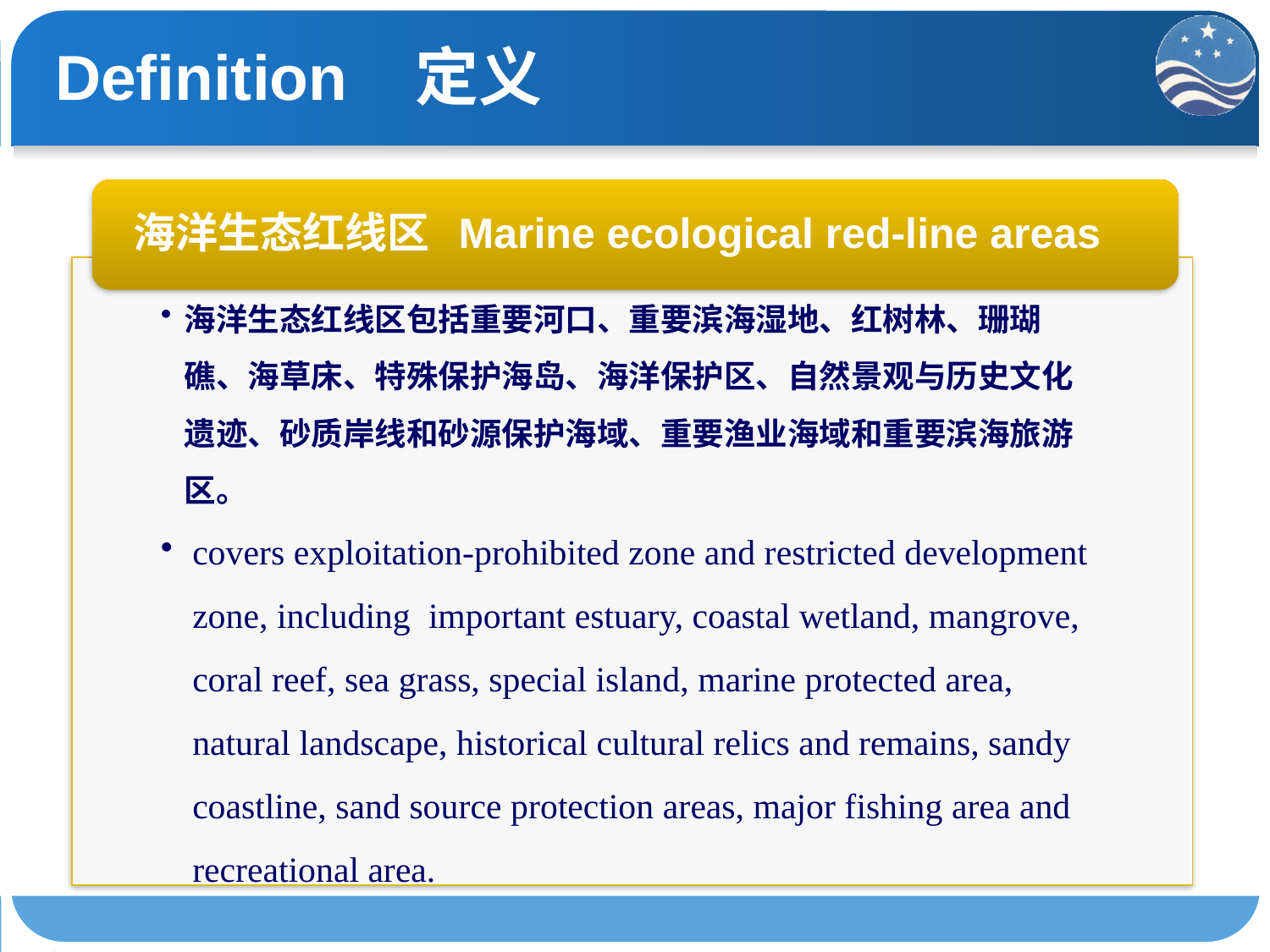

# Definition   定义
海洋生态红线区包括重要河口、重要滨海湿地、红树林、珊瑚礁、海草床、特殊保护海岛、海洋保护区、自然景观与历史文化遗迹、砂质岸线和砂源保护海域、重要渔业海域和重要滨海旅游区。
covers exploitation-prohibited zone and restricted development zone, including  important estuary, coastal wetland, mangrove, coral reef, sea grass, special island, marine protected area, natural landscape, historical cultural relics and remains, sandy coastline, sand source protection areas, major fishing area and recreational area.
海洋生态红线区  Marine ecological red-line areas